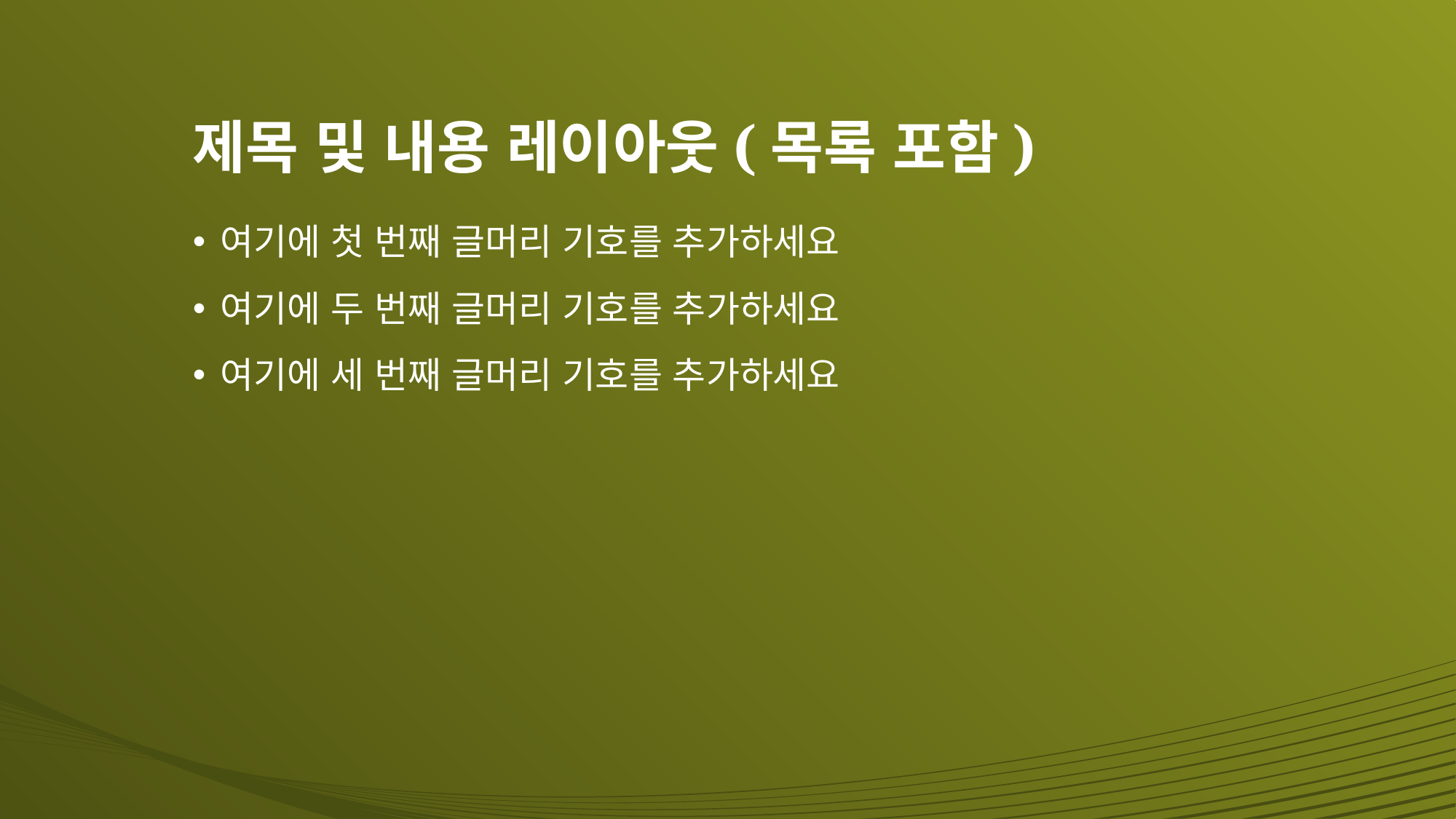

# 제목 및 내용 레이아웃(목록 포함)
여기에 첫 번째 글머리 기호를 추가하세요
여기에 두 번째 글머리 기호를 추가하세요
여기에 세 번째 글머리 기호를 추가하세요